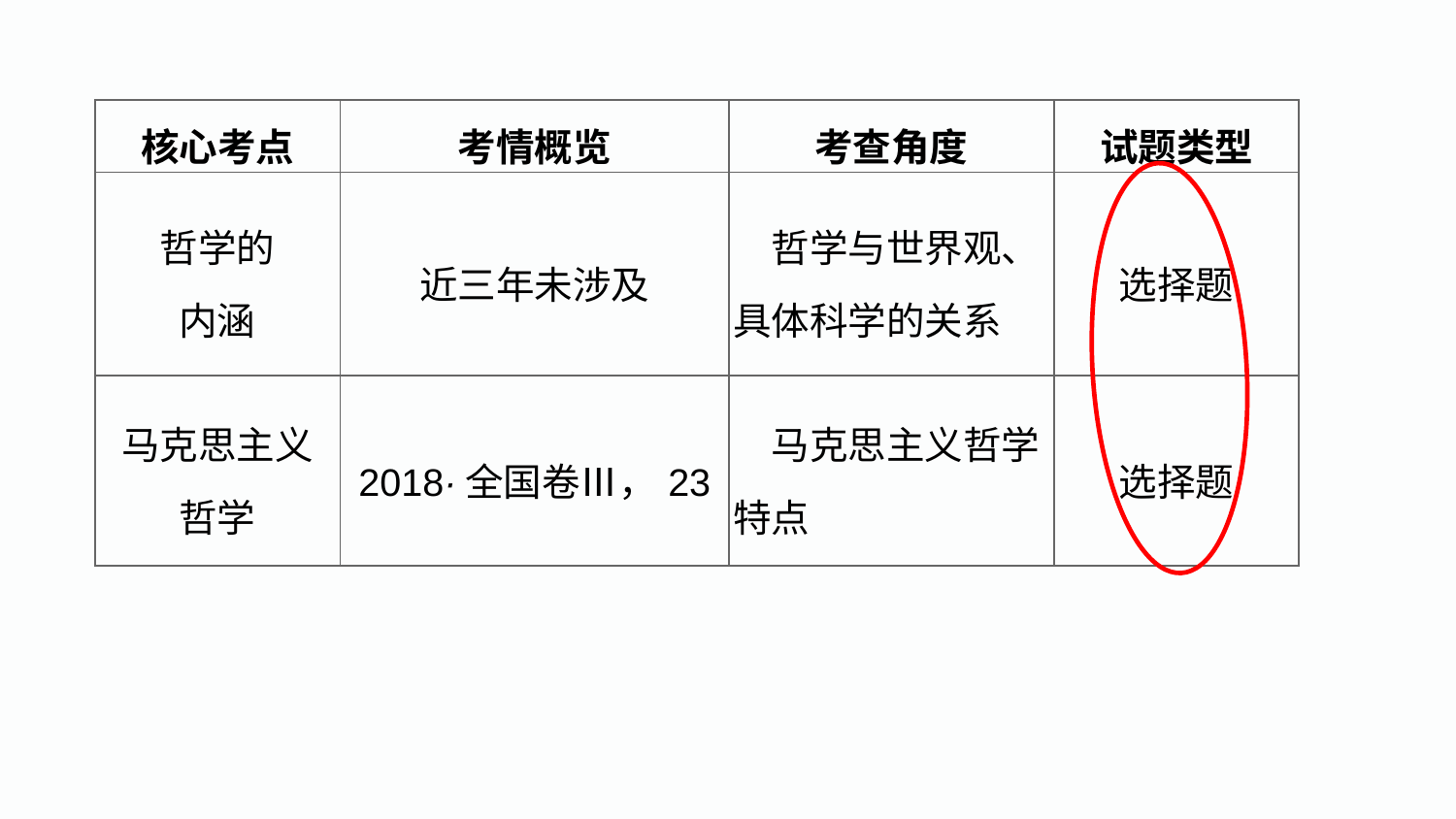

| 核心考点 | 考情概览 | 考查角度 | 试题类型 |
| --- | --- | --- | --- |
| 哲学的 内涵 | 近三年未涉及 | 哲学与世界观、具体科学的关系 | 选择题 |
| 马克思主义 哲学 | 2018·全国卷Ⅲ，23 | 马克思主义哲学特点 | 选择题 |